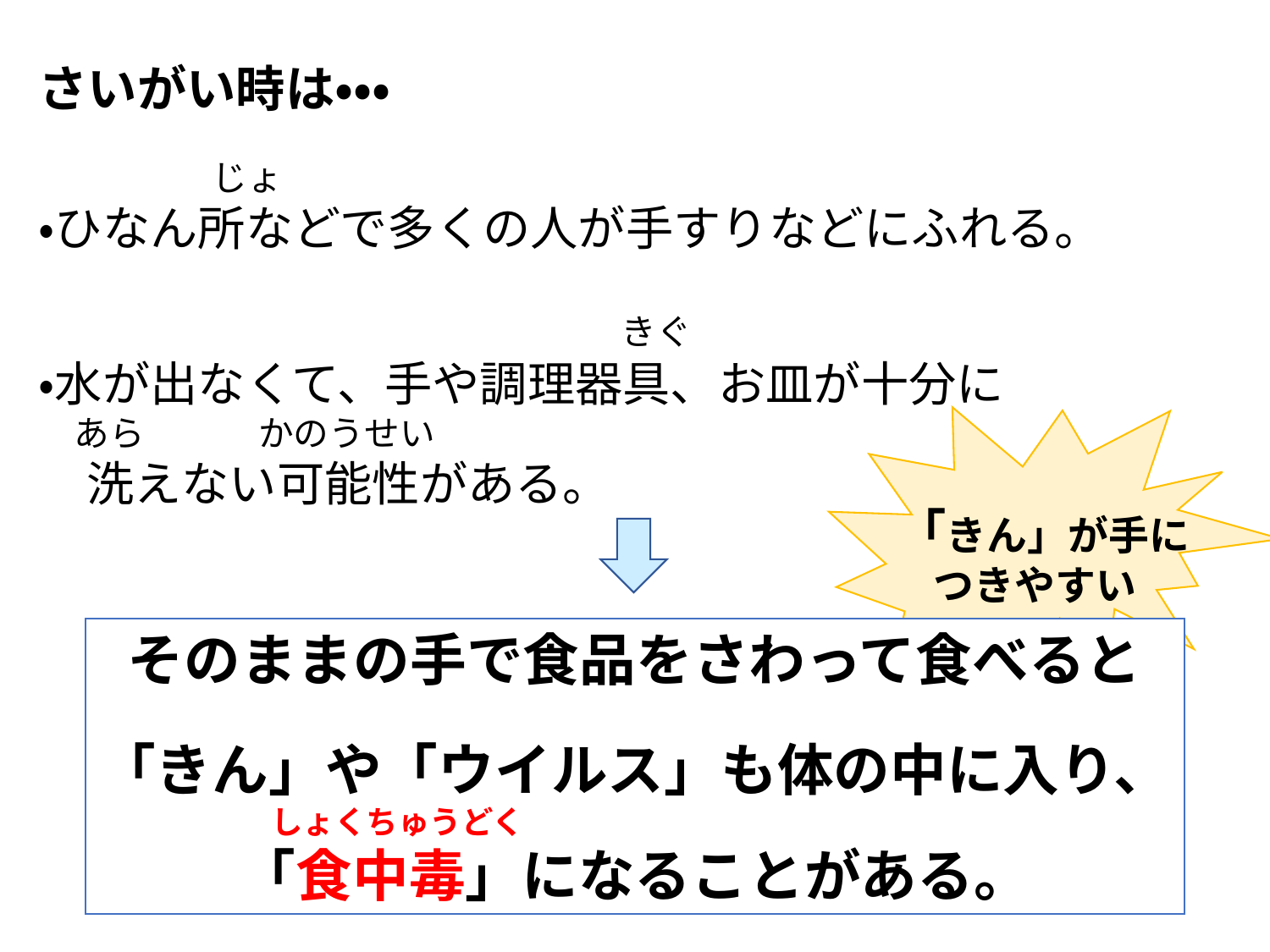

さいがい時は・・・

　　　　　じょ
・ひなん所などで多くの人が手すりなどにふれる。

　　　　　　　　　   　　　  きぐ
・水が出なくて、手や調理器具、お皿が十分に
　あら　          かのうせい
　洗えない可能性がある。

 「きん」が手に
 　つきやすい

そのままの手で食品をさわって食べると

「きん」や「ウイルス」も体の中に入り、
　　　　　　　しょくちゅうどく
「食中毒」になることがある。